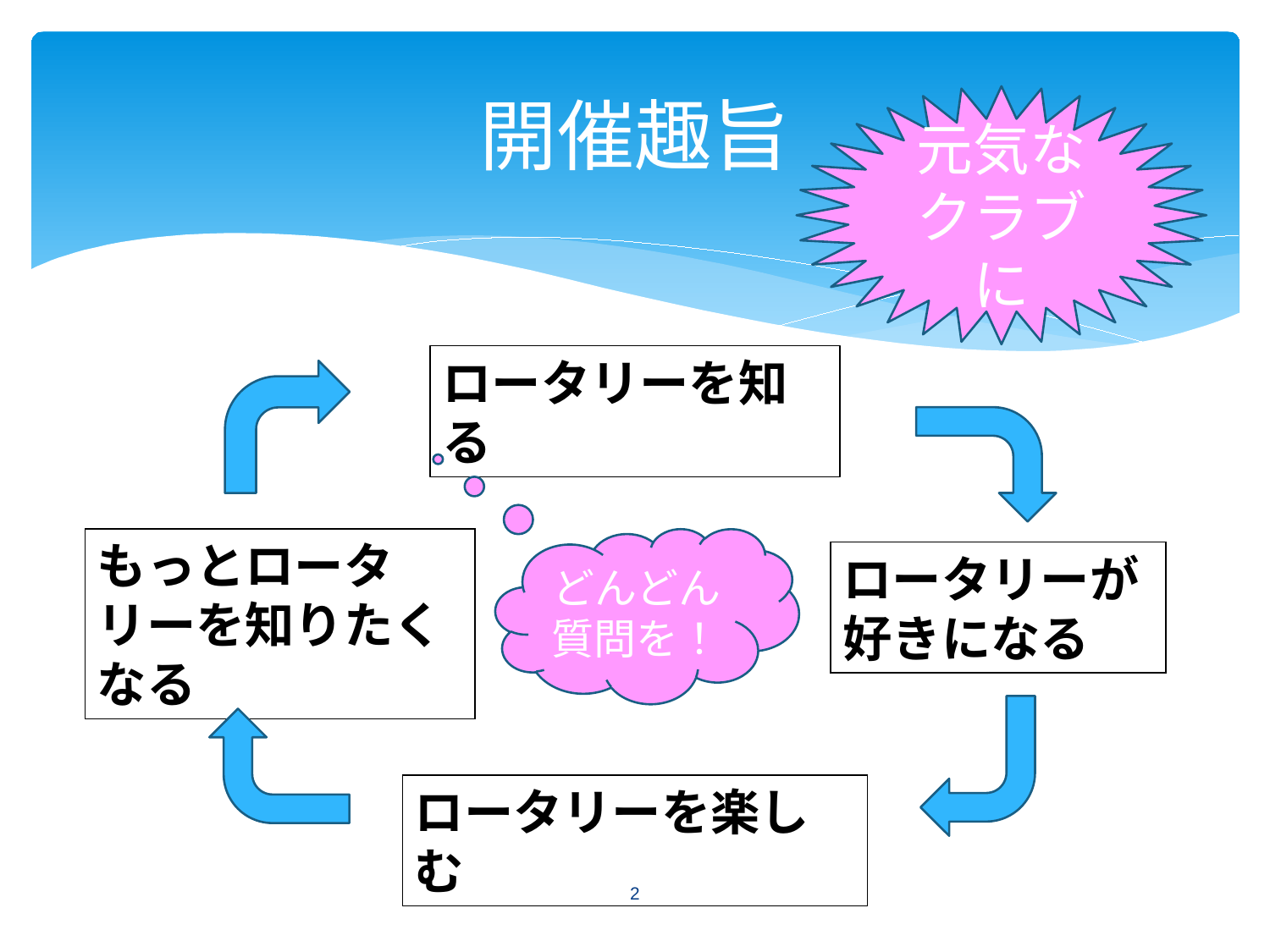

# 開催趣旨
元気なクラブに
ロータリーを知る

どんどん質問を！
もっとロータリーを知りたくなる
ロータリーが好きになる

ロータリーを楽しむ
2